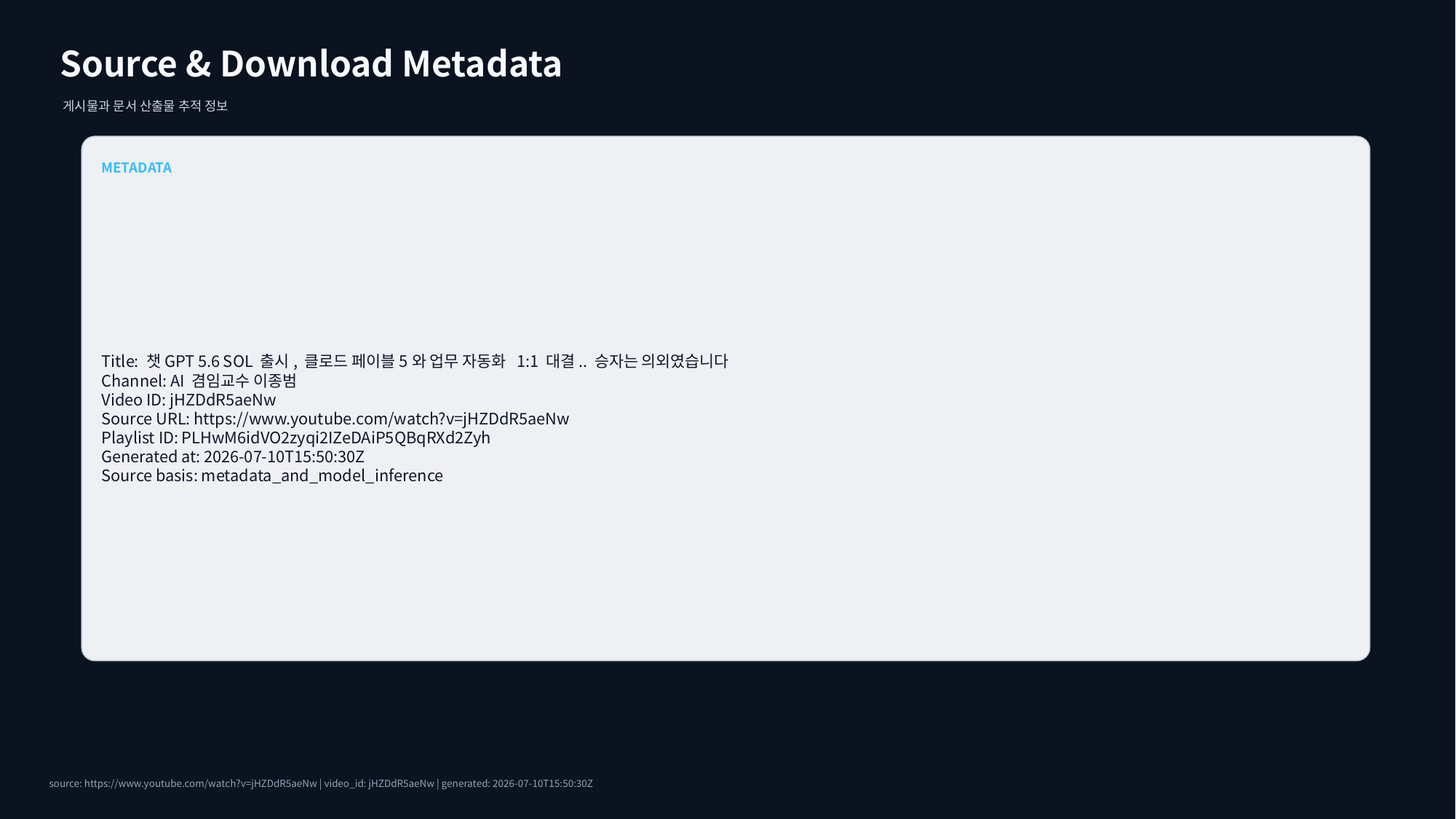

Source & Download Metadata
게시물과 문서 산출물 추적 정보

METADATA
Title: 챗GPT 5.6 SOL 출시, 클로드 페이블5와 업무 자동화  1:1 대결.. 승자는 의외였습니다
Channel: AI 겸임교수 이종범
Video ID: jHZDdR5aeNw
Source URL: https://www.youtube.com/watch?v=jHZDdR5aeNw
Playlist ID: PLHwM6idVO2zyqi2IZeDAiP5QBqRXd2Zyh
Generated at: 2026-07-10T15:50:30Z
Source basis: metadata_and_model_inference
source: https://www.youtube.com/watch?v=jHZDdR5aeNw | video_id: jHZDdR5aeNw | generated: 2026-07-10T15:50:30Z